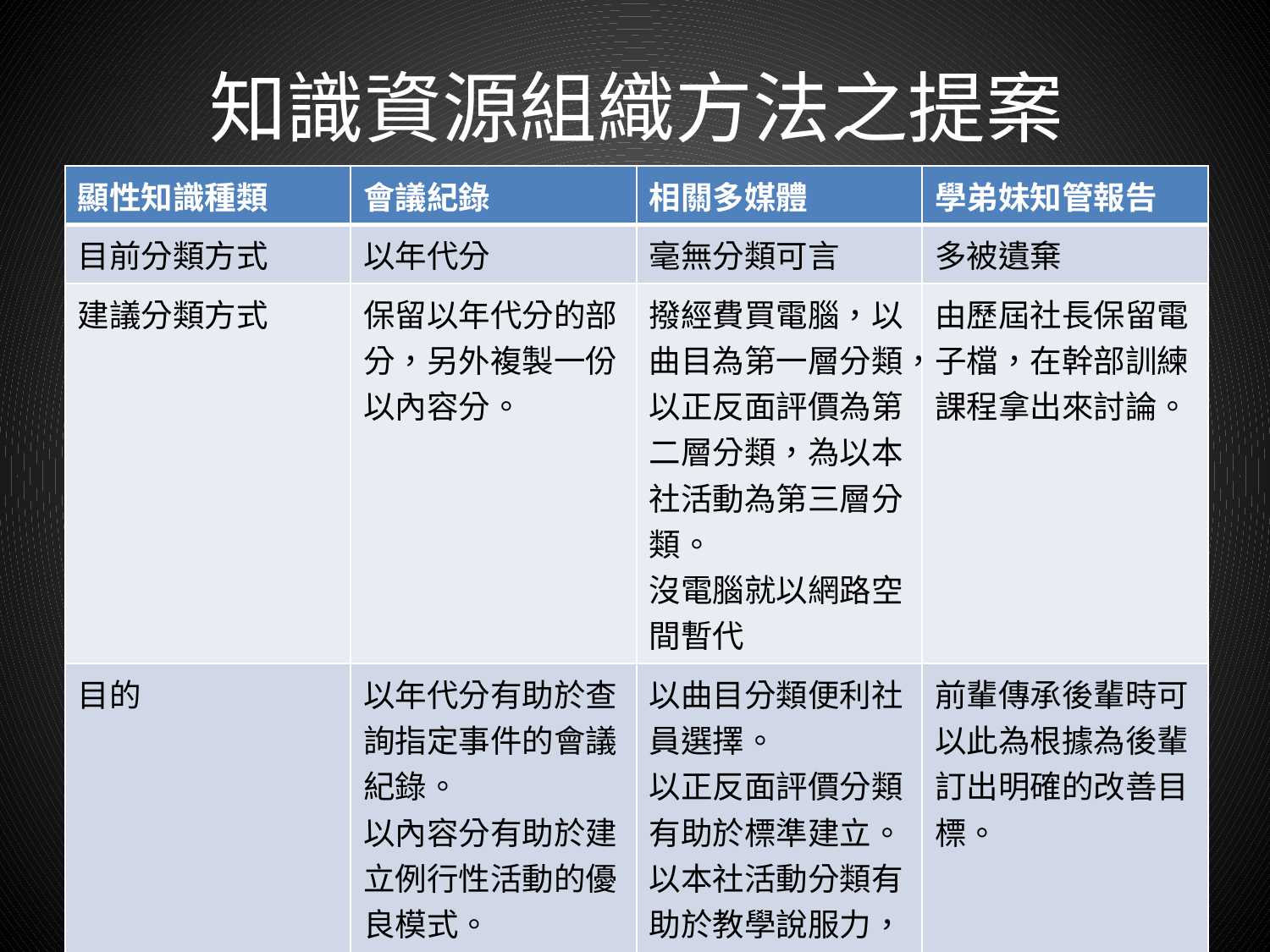

# 知識資源組織方法之提案
| 顯性知識種類 | 會議紀錄 | 相關多媒體 | 學弟妹知管報告 |
| --- | --- | --- | --- |
| 目前分類方式 | 以年代分 | 毫無分類可言 | 多被遺棄 |
| 建議分類方式 | 保留以年代分的部分，另外複製一份以內容分。 | 撥經費買電腦，以曲目為第一層分類，以正反面評價為第二層分類，為以本社活動為第三層分類。 沒電腦就以網路空間暫代 | 由歷屆社長保留電子檔，在幹部訓練課程拿出來討論。 |
| 目的 | 以年代分有助於查詢指定事件的會議紀錄。 以內容分有助於建立例行性活動的優良模式。 | 以曲目分類便利社員選擇。 以正反面評價分類有助於標準建立。以本社活動分類有助於教學說服力，或模仿特定人物。 | 前輩傳承後輩時可以此為根據為後輩訂出明確的改善目標。 |